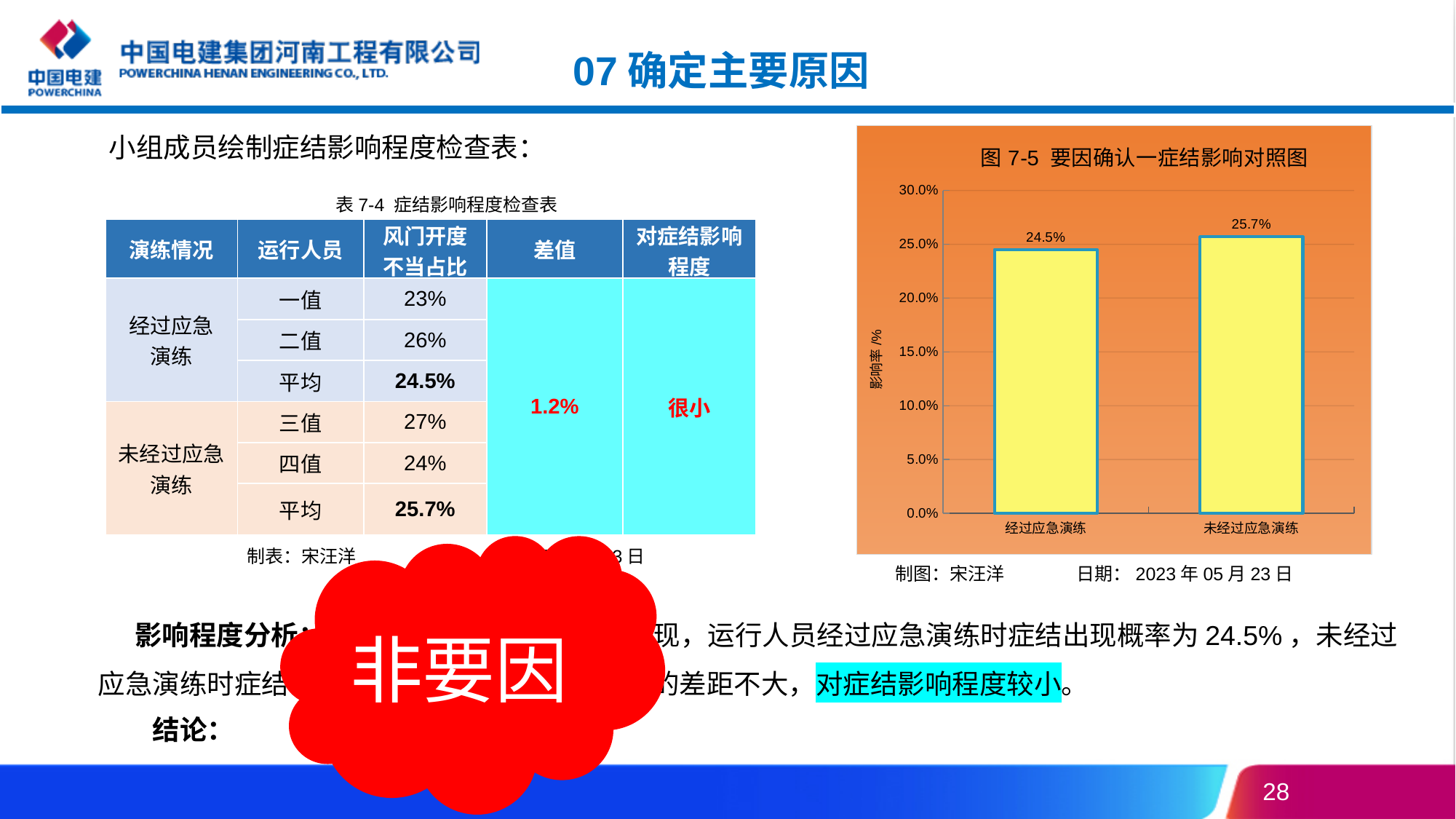

07确定主要原因
   小组成员绘制症结影响程度检查表：

### Chart: 图7-5 要因确认一症结影响对照图

| Category | 开关误动占比 |
|---|---|
| 经过应急演练 | 0.245 |
| 未经过应急演练 | 0.257 |
表7-4 症结影响程度检查表
| 演练情况 | 运行人员 | 风门开度 不当占比 | 差值 | 对症结影响程度 |
| --- | --- | --- | --- | --- |
| 经过应急 演练 | 一值 | 23% | 1.2% | 很小 |
|  | 二值 | 26% |  |  |
|  | 平均 | 24.5% |  |  |
| 未经过应急演练 | 三值 | 27% |  |  |
|  | 四值 | 24% |  |  |
|  | 平均 | 25.7% |  |  |
非要因
制表：宋汪洋                  日期：2023年05月23日
制图：宋汪洋                  日期：2023年05月23日
影响程度分析：经过小组成员宋汪洋调查发现，运行人员经过应急演练时症结出现概率为24.5%，未经过应急演练时症结出现概率为25.7%，两者之间的差距不大，对症结影响程度较小。
结论：